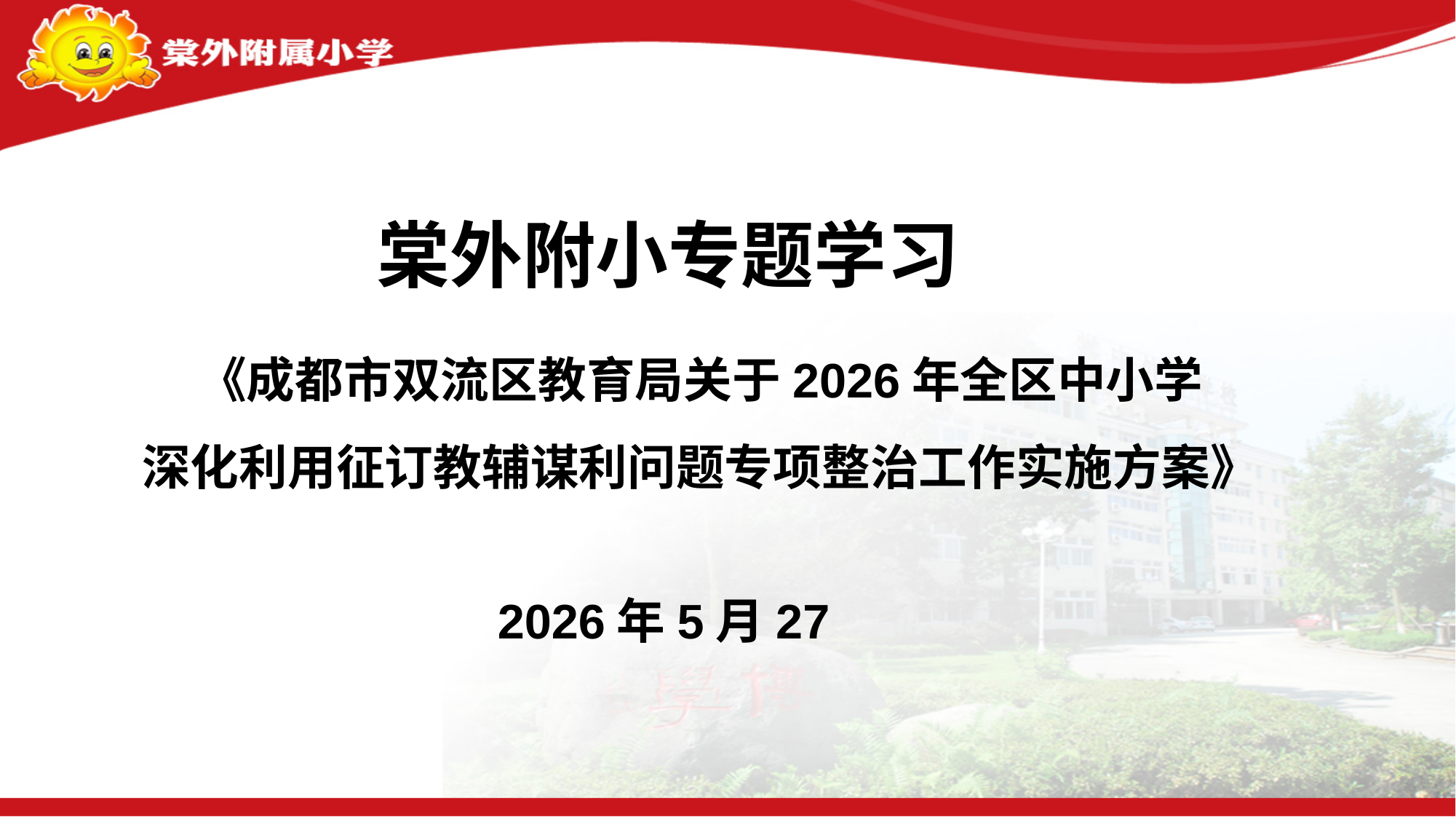

棠外附小专题学习
《成都市双流区教育局关于2026年全区中小学
深化利用征订教辅谋利问题专项整治工作实施方案》
2026年5月27